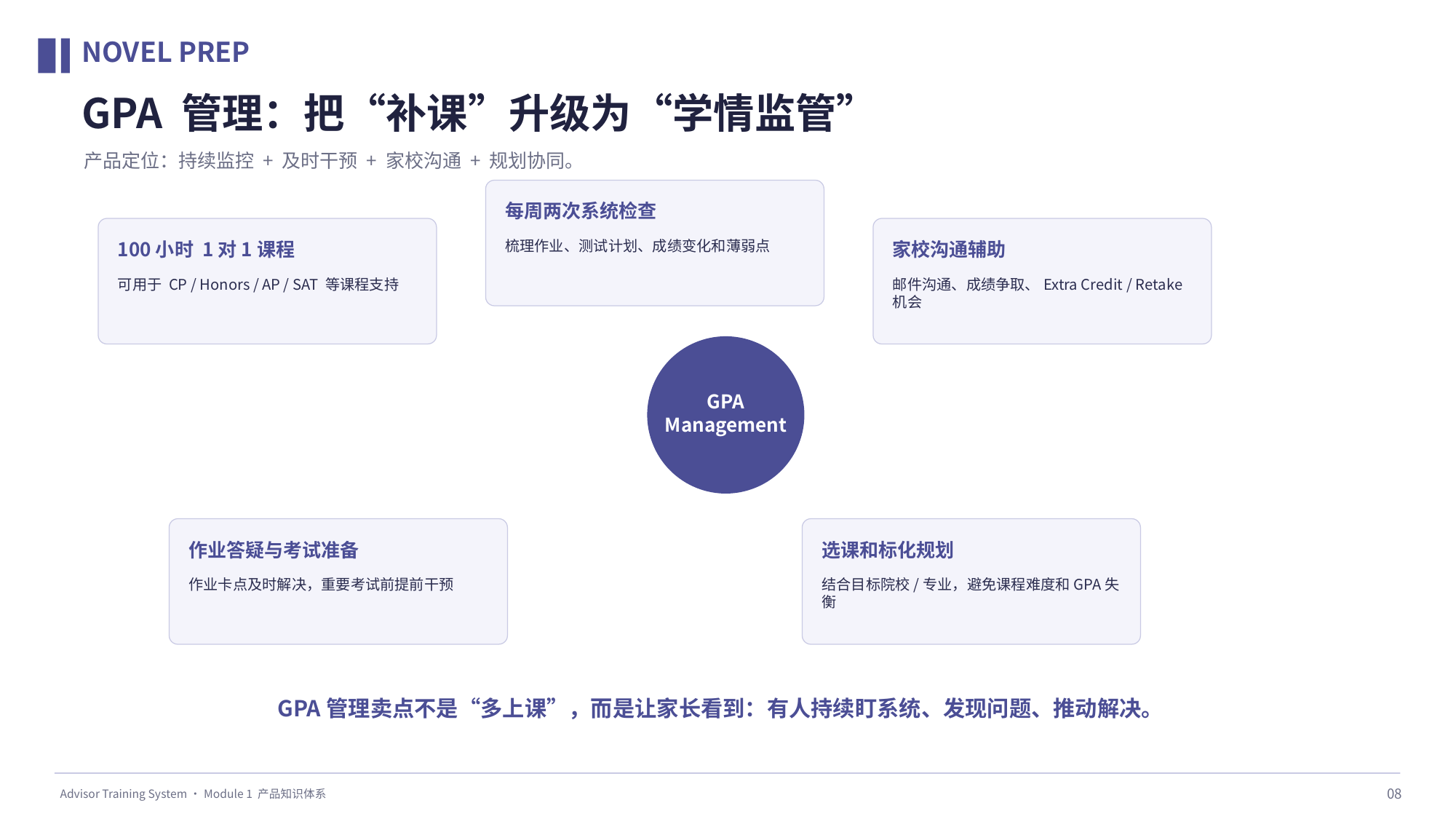

NOVEL PREP

GPA 管理：把“补课”升级为“学情监管”
产品定位：持续监控 + 及时干预 + 家校沟通 + 规划协同。

每周两次系统检查

100小时 1对1课程
家校沟通辅助
梳理作业、测试计划、成绩变化和薄弱点
可用于 CP / Honors / AP / SAT 等课程支持
邮件沟通、成绩争取、Extra Credit / Retake机会

GPA
Management

作业答疑与考试准备
选课和标化规划
作业卡点及时解决，重要考试前提前干预
结合目标院校/专业，避免课程难度和GPA失衡
GPA管理卖点不是“多上课”，而是让家长看到：有人持续盯系统、发现问题、推动解决。

08
Advisor Training System · Module 1 产品知识体系